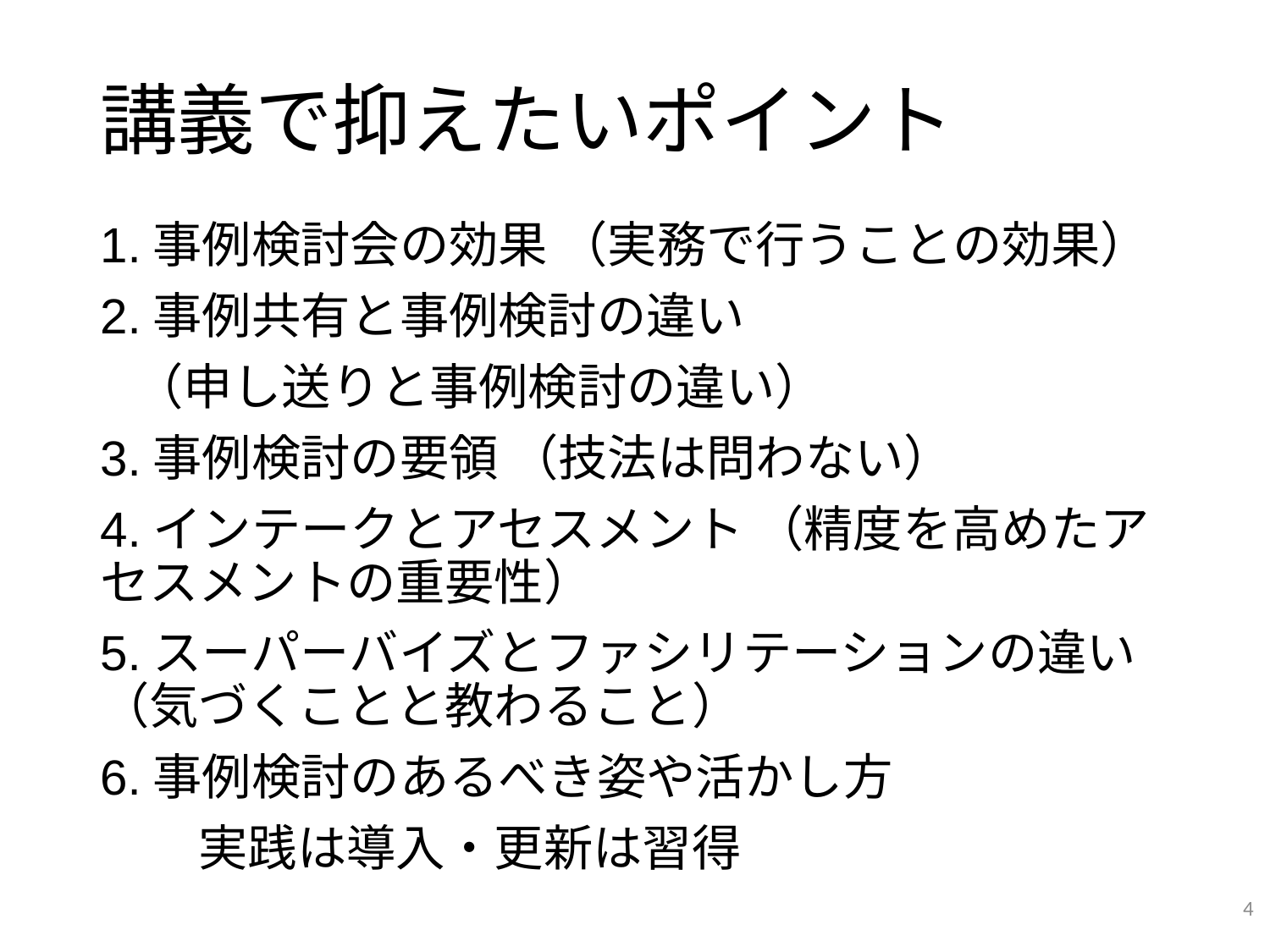

# 講義で抑えたいポイント
1.事例検討会の効果 （実務で行うことの効果）
2.事例共有と事例検討の違い
  （申し送りと事例検討の違い）
3.事例検討の要領 （技法は問わない）
4.インテークとアセスメント （精度を高めたアセスメントの重要性）
5.スーパーバイズとファシリテーションの違い（気づくことと教わること）
6.事例検討のあるべき姿や活かし方
　　実践は導入・更新は習得
4